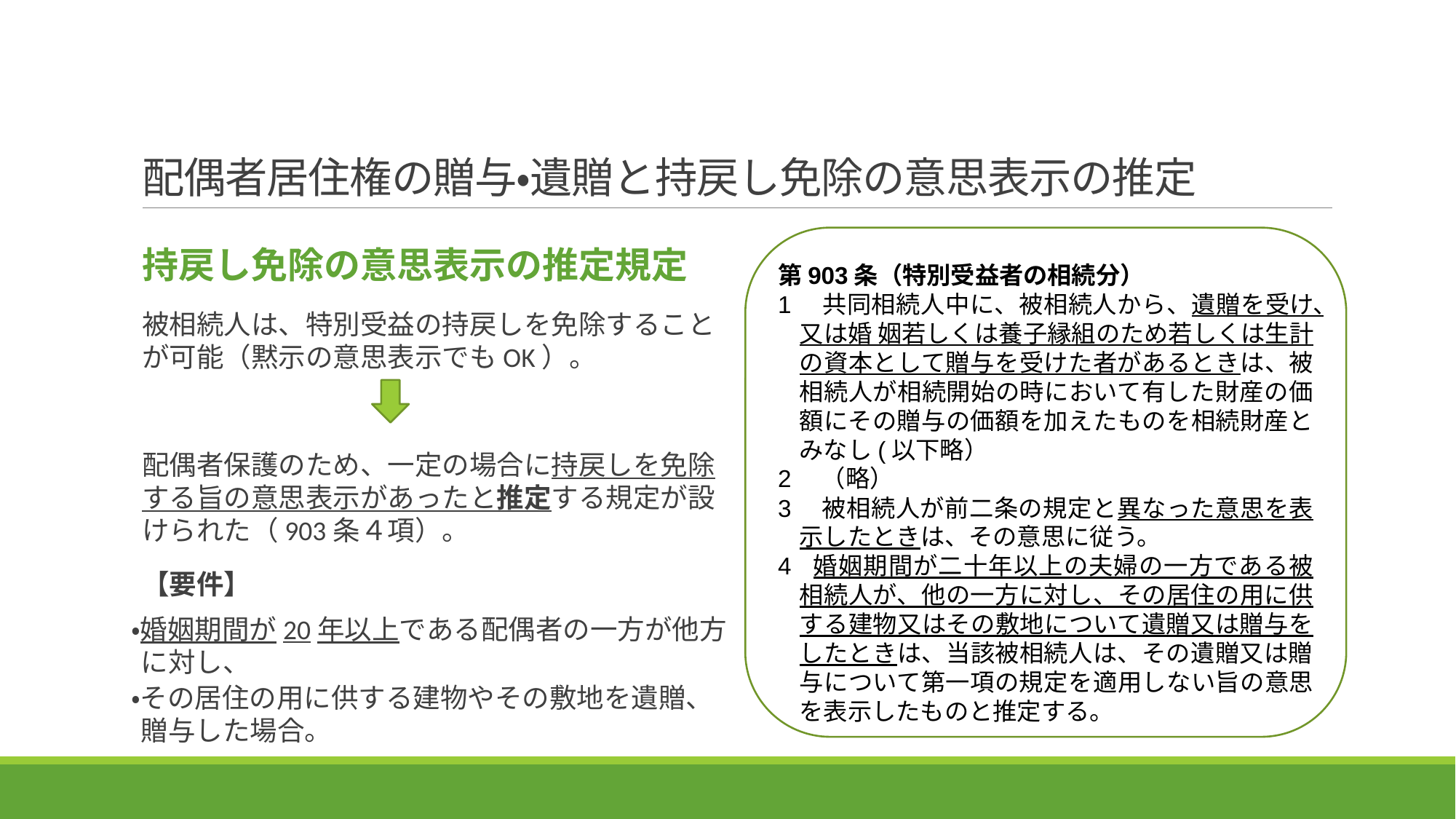

# 配偶者居住権の贈与・遺贈と持戻し免除の意思表示の推定

持戻し免除の意思表示の推定規定
被相続人は、特別受益の持戻しを免除することが可能（黙示の意思表示でもOK）。

配偶者保護のため、一定の場合に持戻しを免除する旨の意思表示があったと推定する規定が設けられた（903条４項）。
【要件】
・婚姻期間が20年以上である配偶者の一方が他方に対し、
・その居住の用に供する建物やその敷地を遺贈、贈与した場合。
第903条（特別受益者の相続分）
1　共同相続人中に、被相続人から、遺贈を受け、又は婚 姻若しくは養子縁組のため若しくは生計の資本として贈与を受けた者があるときは、被相続人が相続開始の時において有した財産の価額にその贈与の価額を加えたものを相続財産とみなし(以下略）
2　（略）
3　被相続人が前二条の規定と異なった意思を表示したときは、その意思に従う。
4  婚姻期間が二十年以上の夫婦の一方である被相続人が、他の一方に対し、その居住の用に供する建物又はその敷地について遺贈又は贈与をしたときは、当該被相続人は、その遺贈又は贈与について第一項の規定を適用しない旨の意思を表示したものと推定する。